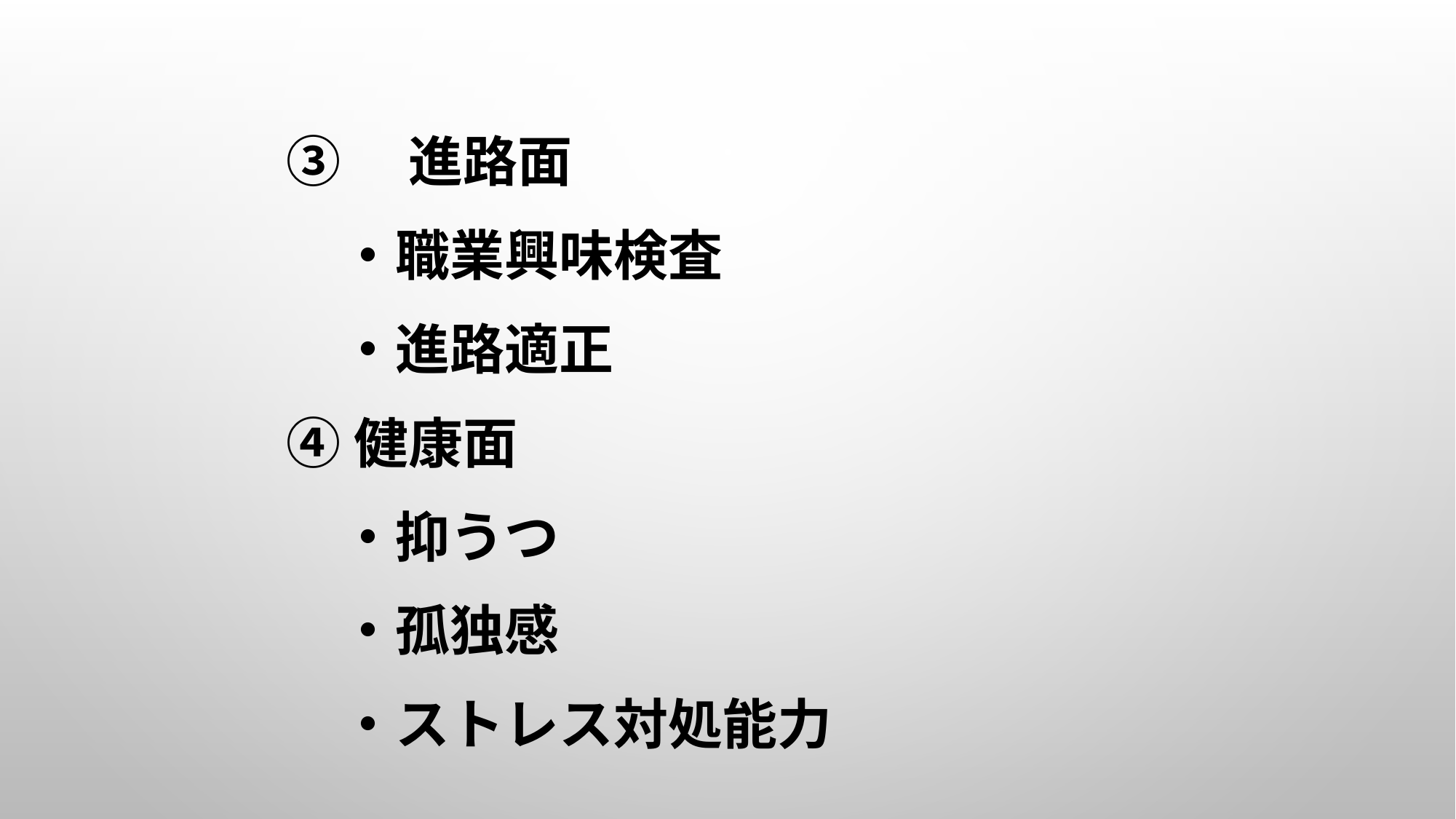

③　進路面
　・職業興味検査
　・進路適正
④健康面
　・抑うつ
　・孤独感
　・ストレス対処能力